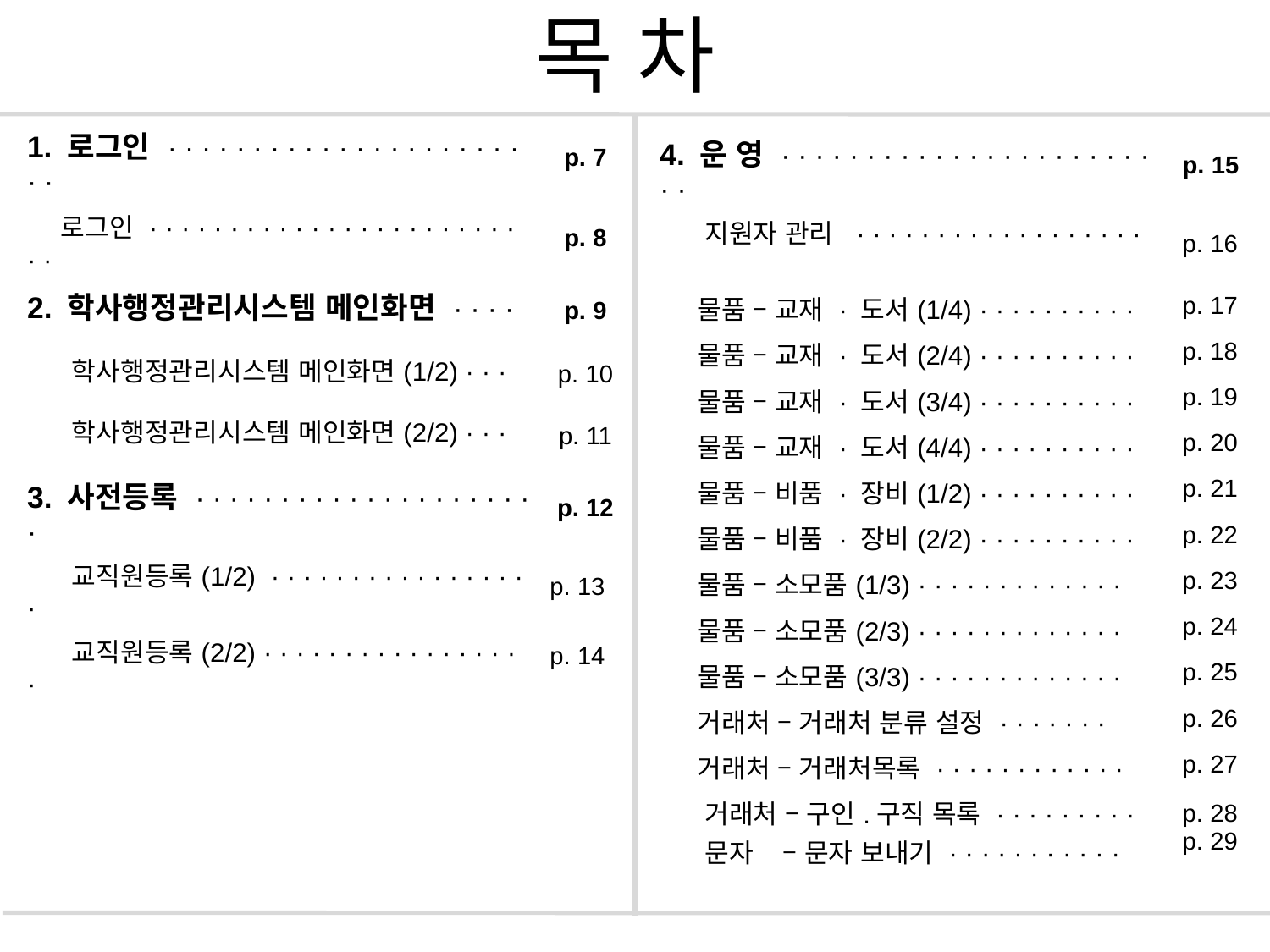

목 차

| 1. 로그인 · · · · · · · · · · · · · · · · · · · · · · · | p. 7 |
| --- | --- |
| 로그인 · · · · · · · · · · · · · · · · · · · · · · · · · | p. 8 |
| 2. 학사행정관리시스템 메인화면 · · · · | p. 9 |
| 학사행정관리시스템 메인화면(1/2) · · · | p. 10 |
| 학사행정관리시스템 메인화면(2/2) · · · | p. 11 |
| 3. 사전등록 · · · · · · · · · · · · · · · · · · · · · | p. 12 |
| 교직원등록(1/2) · · · · · · · · · · · · · · · · · | p. 13 |
| 교직원등록(2/2) · · · · · · · · · · · · · · · · · | p. 14 |

| 4. 운 영 · · · · · · · · · · · · · · · · · · · · · · · · | p. 15 |
| --- | --- |
| 지원자 관리 · · · · · · · · · · · · · · · · · · | p. 16 |
| 물품 – 교재 · 도서(1/4) · · · · · · · · · · | p. 17 |
| 물품 – 교재 · 도서(2/4) · · · · · · · · · · | p. 18 |
| 물품 – 교재 · 도서(3/4) · · · · · · · · · · | p. 19 |
| 물품 – 교재 · 도서(4/4) · · · · · · · · · · | p. 20 |
| 물품 – 비품 · 장비(1/2) · · · · · · · · · · | p. 21 |
| 물품 – 비품 · 장비(2/2) · · · · · · · · · · | p. 22 |
| 물품 – 소모품(1/3) · · · · · · · · · · · · · | p. 23 |
| 물품 – 소모품(2/3) · · · · · · · · · · · · · | p. 24 |
| 물품 – 소모품(3/3) · · · · · · · · · · · · · | p. 25 |
| 거래처 – 거래처 분류 설정 · · · · · · · | p. 26 |
| 거래처 – 거래처목록 · · · · · · · · · · · · | p. 27 |
| 거래처 – 구인.구직 목록 · · · · · · · · · 문자 – 문자 보내기 · · · · · · · · · · · | p. 28 p. 29 |